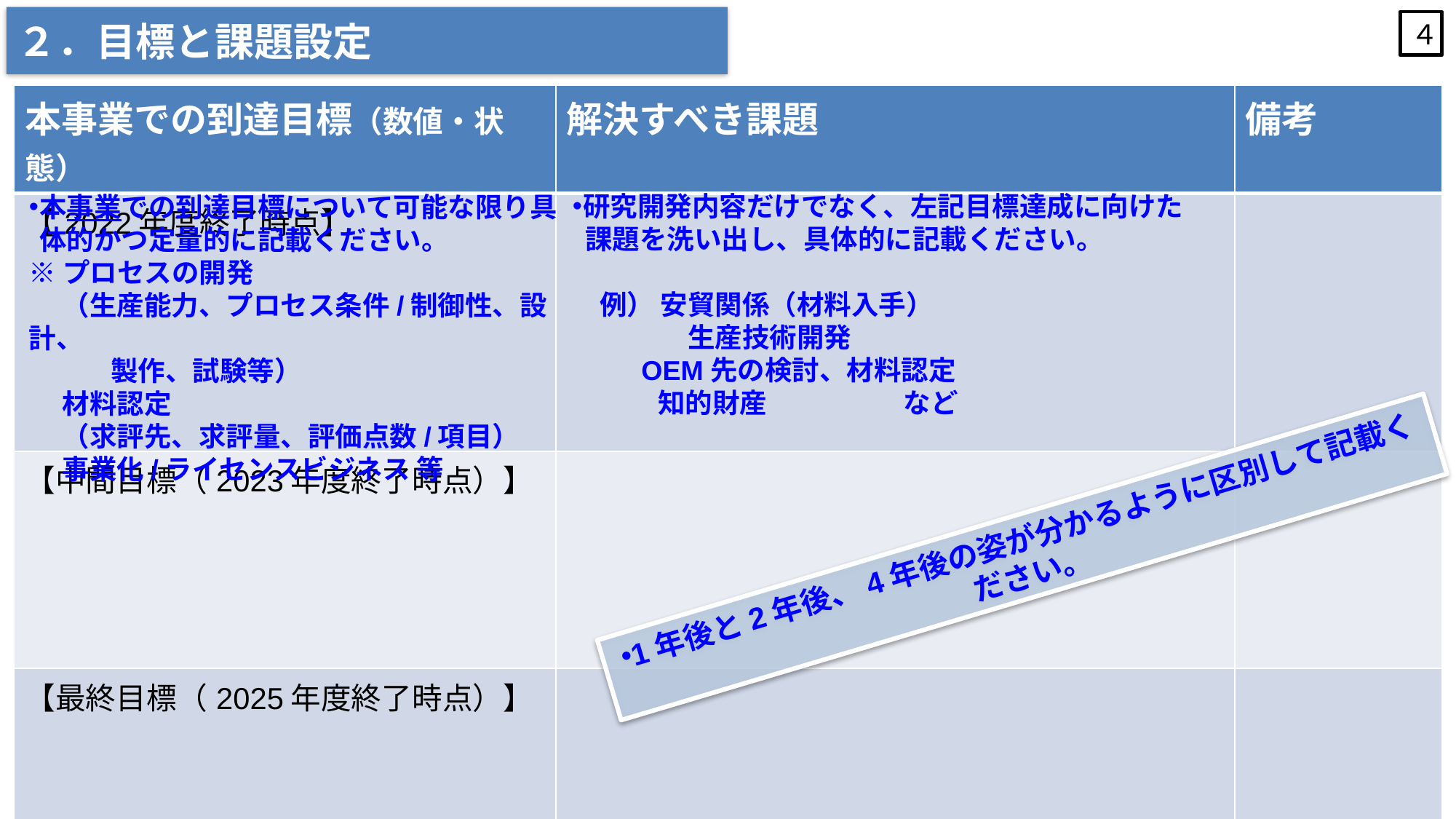

２．目標と課題設定
４
| 本事業での到達目標（数値・状態） | 解決すべき課題 | 備考 |
| --- | --- | --- |
| 【2022年度終了時点】 |  |  |
| 【中間目標（2023年度終了時点）】 |  |  |
| 【最終目標（2025年度終了時点）】 |  |  |

研究開発内容だけでなく、左記目標達成に向けた
 課題を洗い出し、具体的に記載ください。

　例） 安貿関係（材料入手）
　　 　　生産技術開発
         OEM先の検討、材料認定
　　     知的財産　　　　　など
本事業での到達目標について可能な限り具体的かつ定量的に記載ください。
※プロセスの開発
　 （生産能力、プロセス条件/制御性、設計、
　　　製作、試験等）
　 材料認定
　 （求評先、求評量、評価点数/項目）
　 事業化/ライセンスビジネス 等

1年後と2年後、4年後の姿が分かるように区別して記載ください。